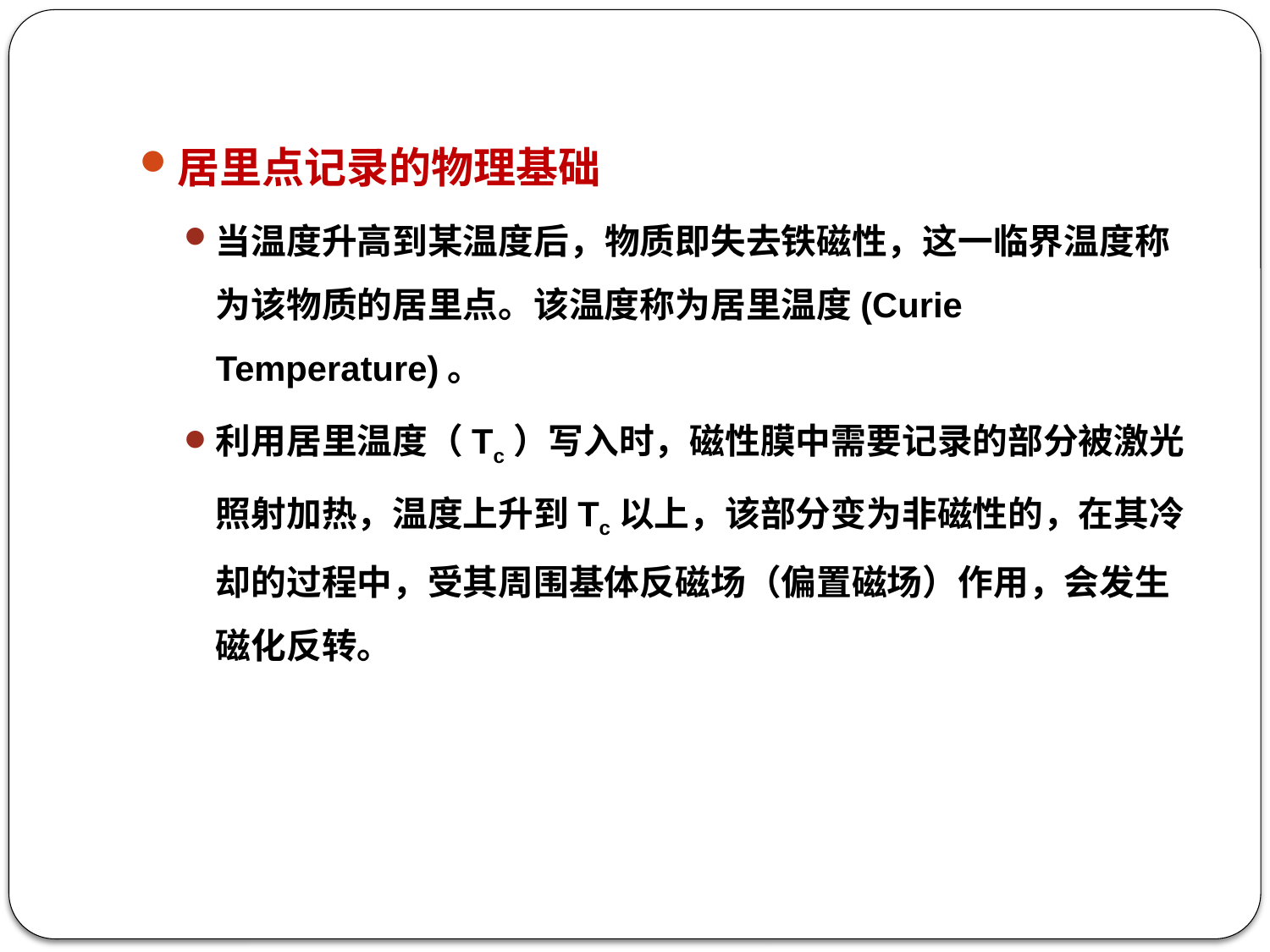

居里点记录的物理基础
当温度升高到某温度后，物质即失去铁磁性，这一临界温度称为该物质的居里点。该温度称为居里温度(Curie Temperature)。
利用居里温度（Tc）写入时，磁性膜中需要记录的部分被激光照射加热，温度上升到Tc以上，该部分变为非磁性的，在其冷却的过程中，受其周围基体反磁场（偏置磁场）作用，会发生磁化反转。